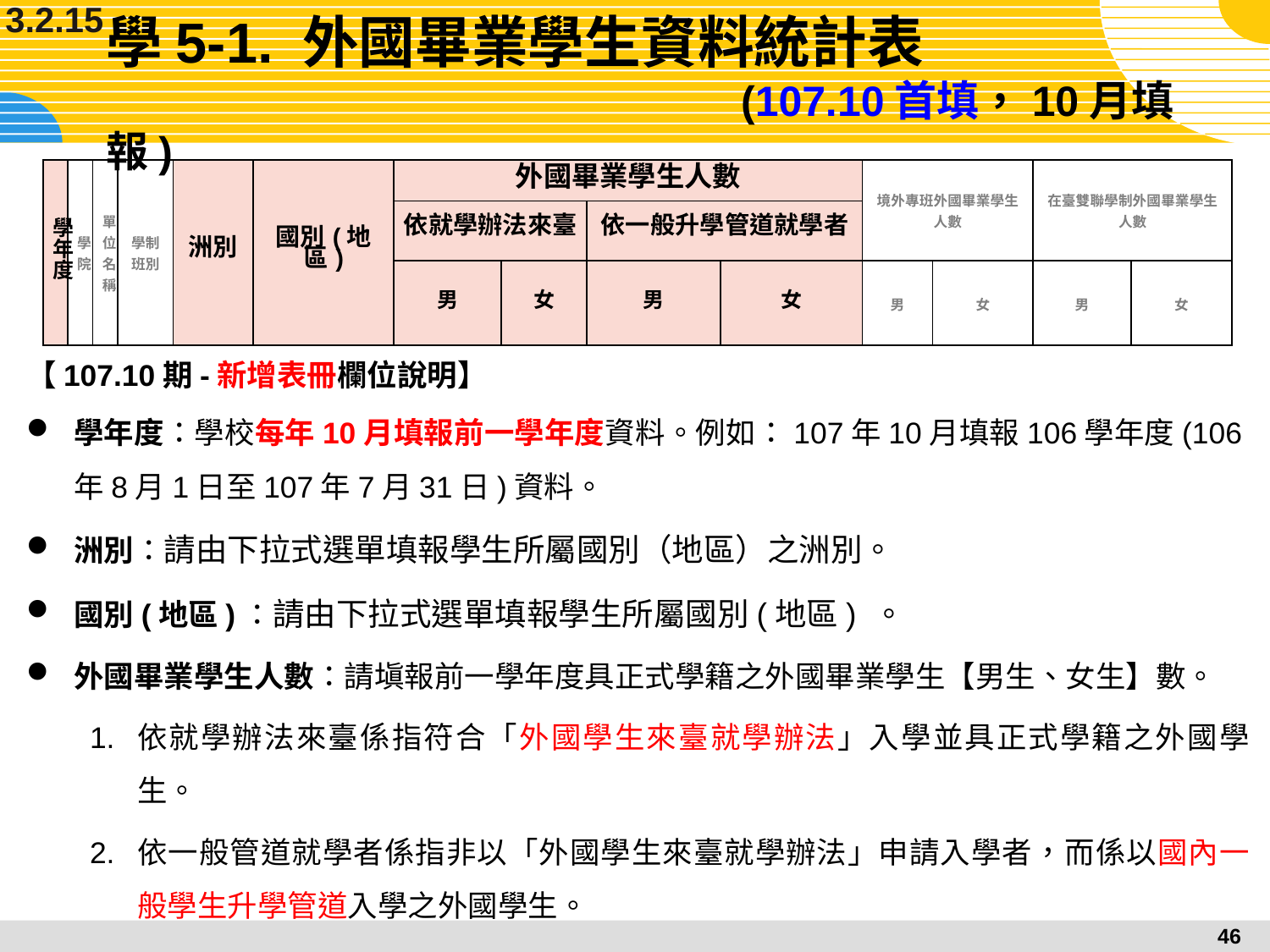

3.2.15
# 學5-1. 外國畢業學生資料統計表 (107.10首填，10月填報)
| 學年度 | 學院 | 單位 名稱 | 學制 班別 | 洲別 | 國別(地區) | 外國畢業學生人數 |  |  |  | 境外專班外國畢業學生人數 |  | 在臺雙聯學制外國畢業學生人數 |  |
| --- | --- | --- | --- | --- | --- | --- | --- | --- | --- | --- | --- | --- | --- |
|  |  |  |  |  |  | 依就學辦法來臺 |  | 依一般升學管道就學者 |  |  |  |  |  |
|  |  |  |  |  |  | 男 | 女 | 男 | 女 | 男 | 女 | 男 | 女 |
【107.10期-新增表冊欄位說明】
學年度：學校每年10月填報前一學年度資料。例如：107年10月填報106學年度(106年8月1日至107年7月31日)資料。
洲別：請由下拉式選單填報學生所屬國別（地區）之洲別。
國別(地區)：請由下拉式選單填報學生所屬國別(地區) 。
外國畢業學生人數：請塡報前一學年度具正式學籍之外國畢業學生【男生、女生】數。
依就學辦法來臺係指符合「外國學生來臺就學辦法」入學並具正式學籍之外國學生。
依一般管道就學者係指非以「外國學生來臺就學辦法」申請入學者，而係以國內一般學生升學管道入學之外國學生。